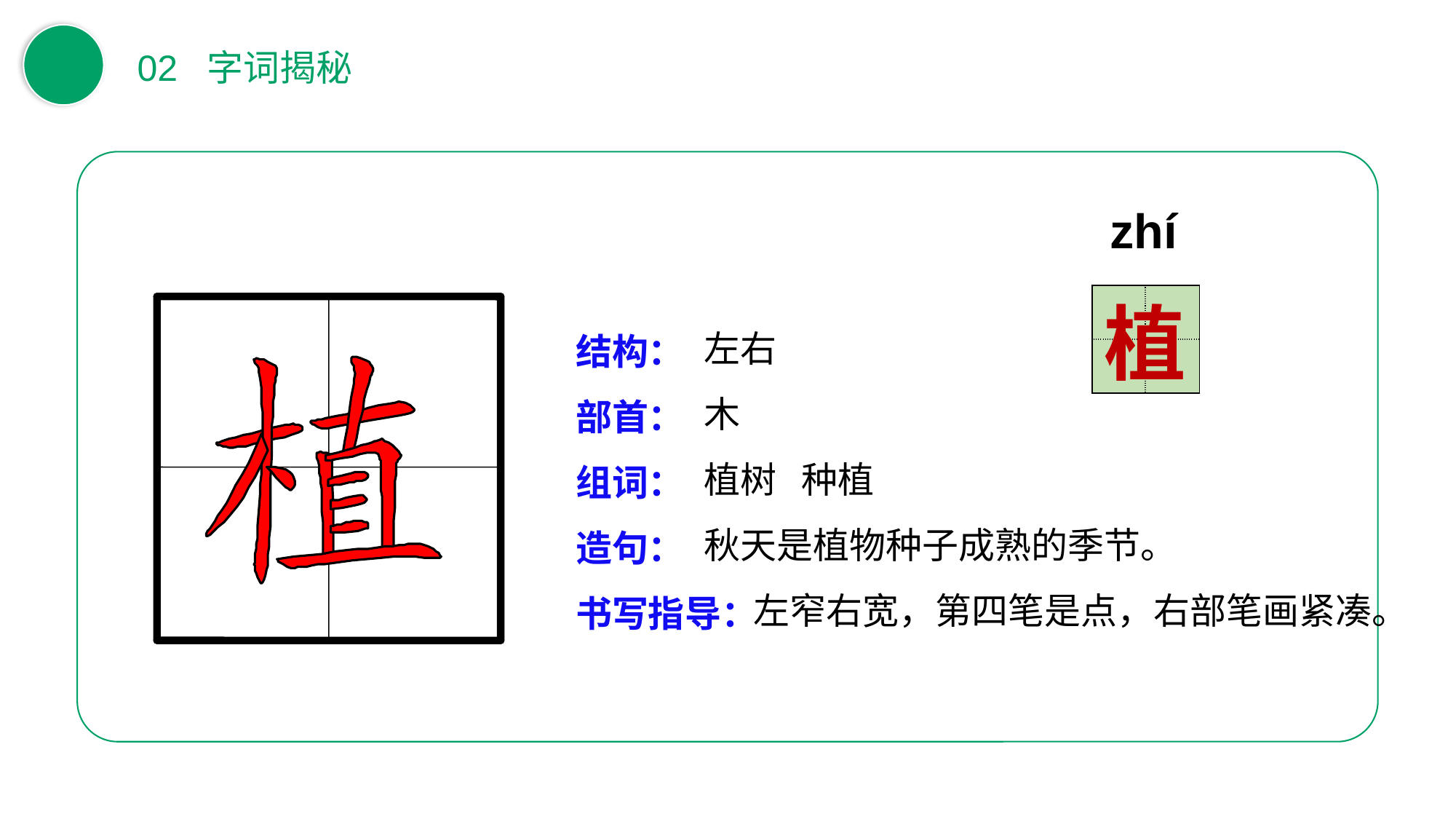

02  字词揭秘
zhí
|  |  |
| --- | --- |
|  |  |
植

左右
木
植树   种植
秋天是植物种子成熟的季节。
     左窄右宽，第四笔是点，右部笔画紧凑。
结构：
部首：
组词：
造句：
书写指导：